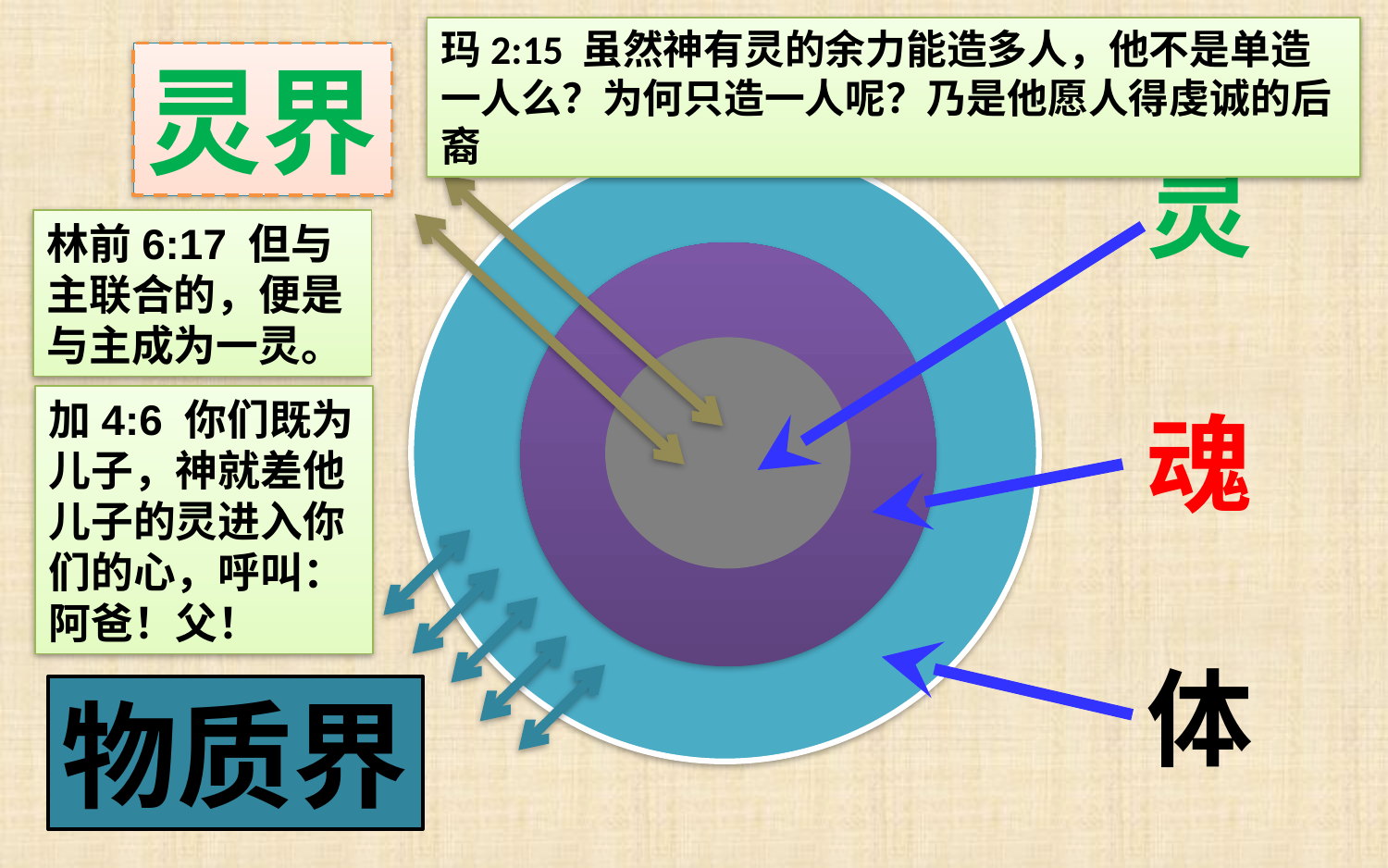

玛2:15 虽然神有灵的余力能造多人，他不是单造一人么？为何只造一人呢？乃是他愿人得虔诚的后裔
灵界
灵

魂

体

林前6:17 但与主联合的，便是与主成为一灵。

加4:6 你们既为儿子，神就差他儿子的灵进入你们的心，呼叫：阿爸！父！
物质界